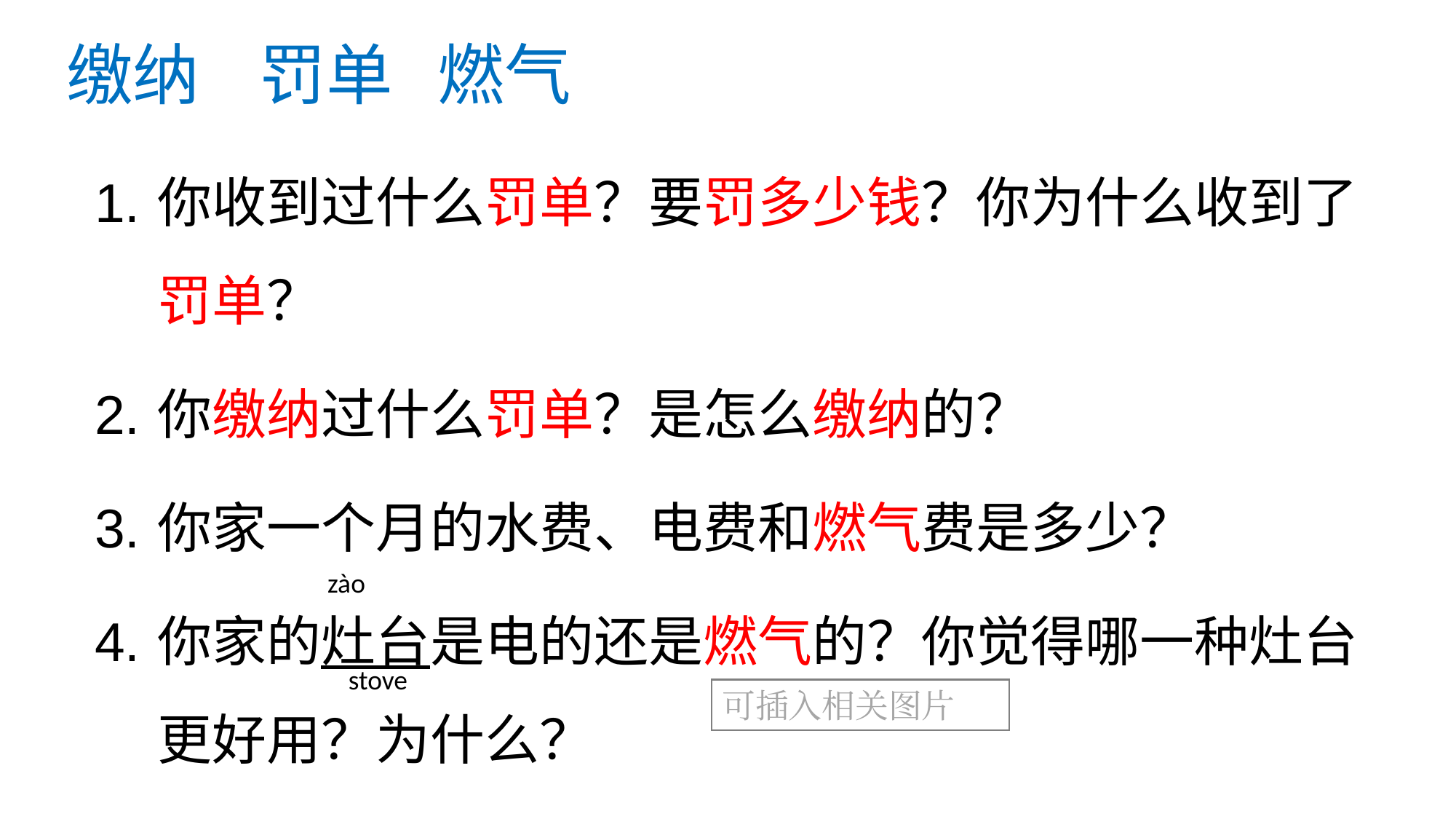

# 缴纳    罚单   燃气
你收到过什么罚单？要罚多少钱？你为什么收到了罚单？
你缴纳过什么罚单？是怎么缴纳的？
你家一个月的水费、电费和燃气费是多少？
你家的灶台是电的还是燃气的？你觉得哪一种灶台更好用？为什么？
zào
stove
可插入相关图片